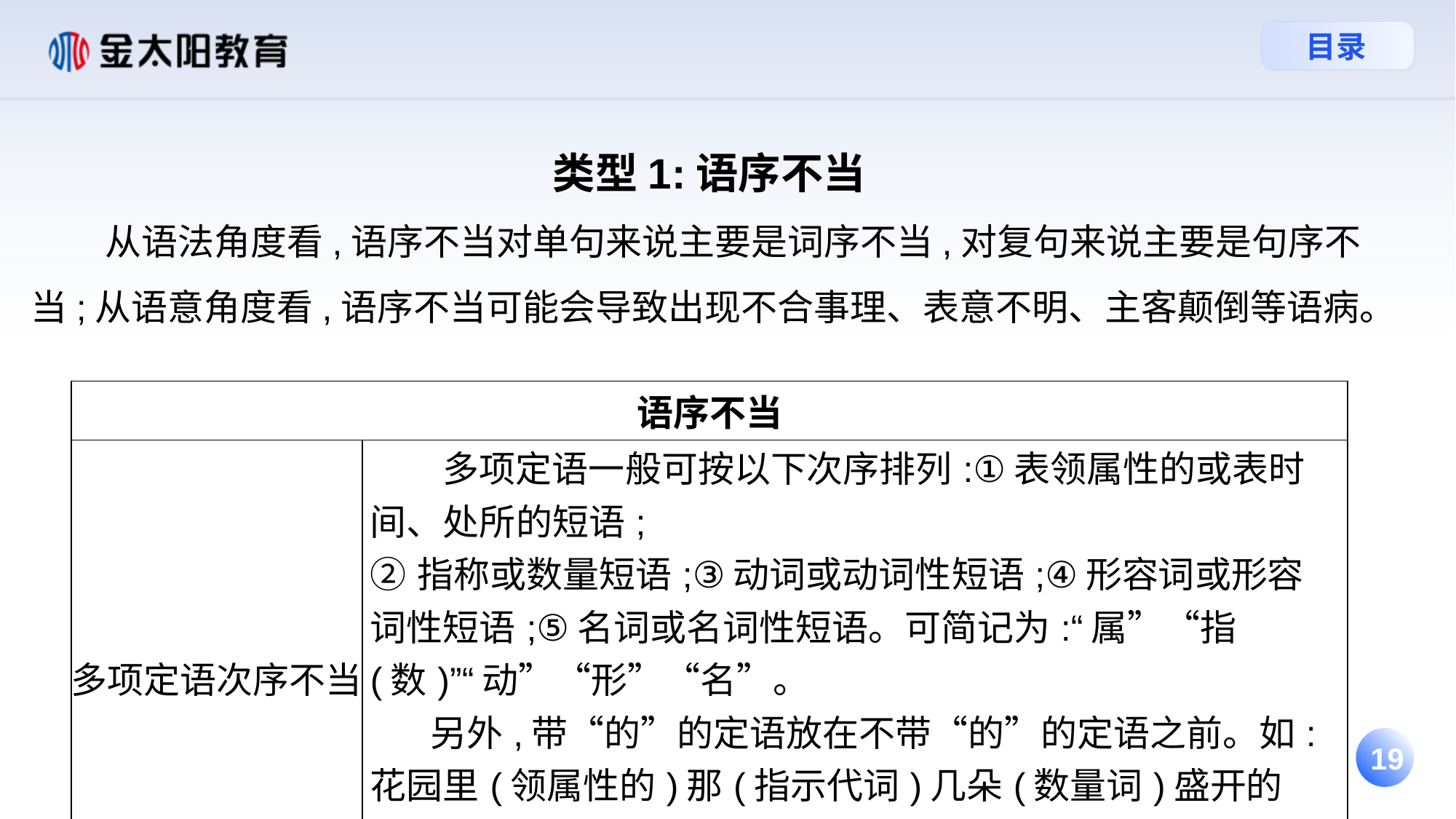

类型1:语序不当
        从语法角度看,语序不当对单句来说主要是词序不当,对复句来说主要是句序不当;从语意角度看,语序不当可能会导致出现不合事理、表意不明、主客颠倒等语病。
| 语序不当 |  |
| --- | --- |
| 多项定语次序不当 | 多项定语一般可按以下次序排列:①表领属性的或表时间、处所的短语; ②指称或数量短语;③动词或动词性短语;④形容词或形容词性短语;⑤名词或名词性短语。可简记为:“属”“指(数)”“动”“形”“名”。 另外,带“的”的定语放在不带“的”的定语之前。如:花园里(领属性的)那(指示代词)几朵(数量词)盛开的(动词)美丽的(形容词)红色(形容词)玫瑰花(名词)被人摘走了。 |